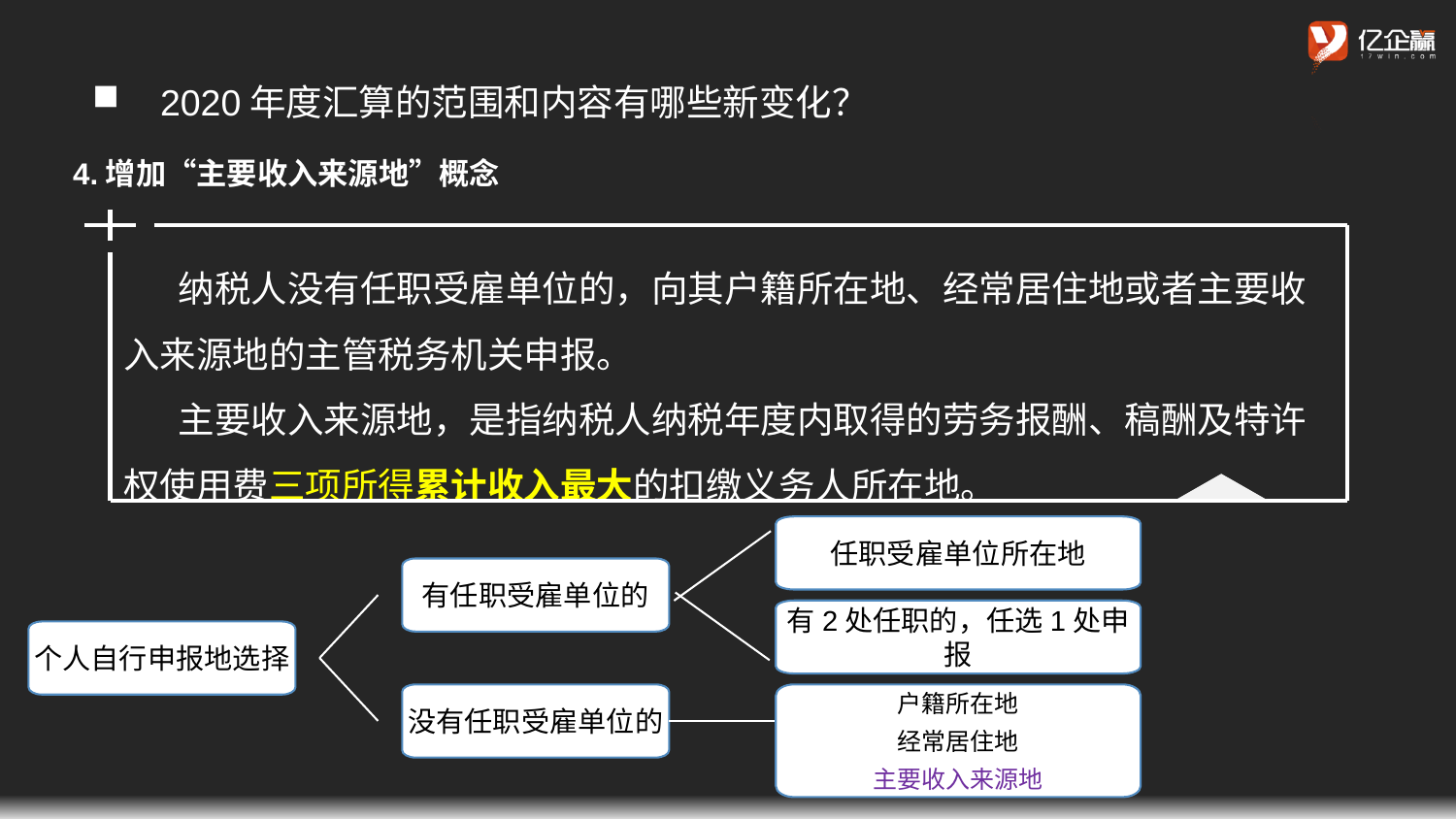

2020年度汇算的范围和内容有哪些新变化？
4.增加“主要收入来源地”概念

纳税人没有任职受雇单位的，向其户籍所在地、经常居住地或者主要收入来源地的主管税务机关申报。
主要收入来源地，是指纳税人纳税年度内取得的劳务报酬、稿酬及特许权使用费三项所得累计收入最大的扣缴义务人所在地。
任职受雇单位所在地

有任职受雇单位的
有2处任职的，任选1处申报
个人自行申报地选择

户籍所在地
经常居住地
主要收入来源地
没有任职受雇单位的